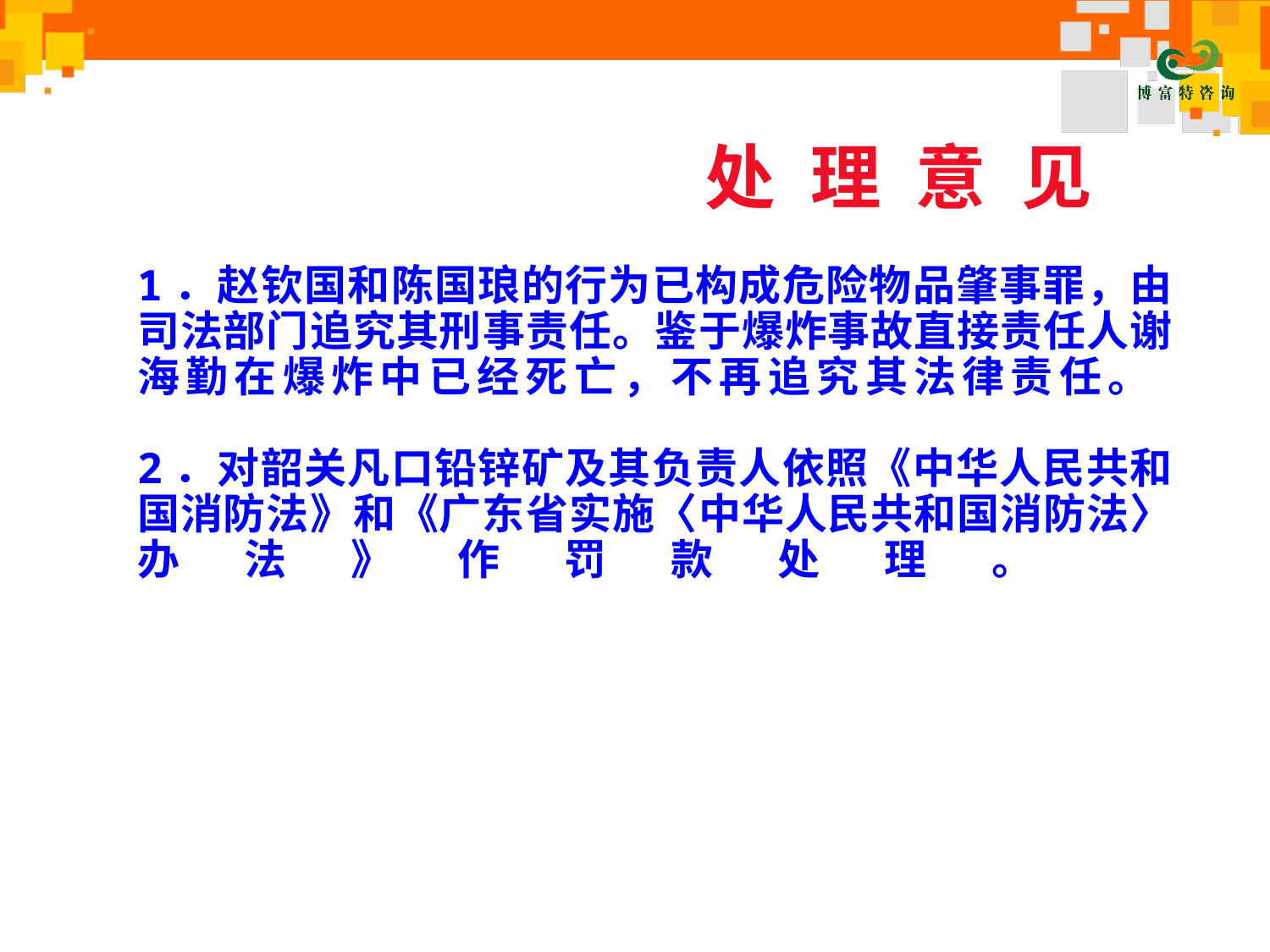

处理意见
1．赵钦国和陈国琅的行为已构成危险物品肇事罪，由司法部门追究其刑事责任。鉴于爆炸事故直接责任人谢海勤在爆炸中已经死亡，不再追究其法律责任。
2．对韶关凡口铅锌矿及其负责人依照《中华人民共和国消防法》和《广东省实施〈中华人民共和国消防法〉办法》作罚款处理。